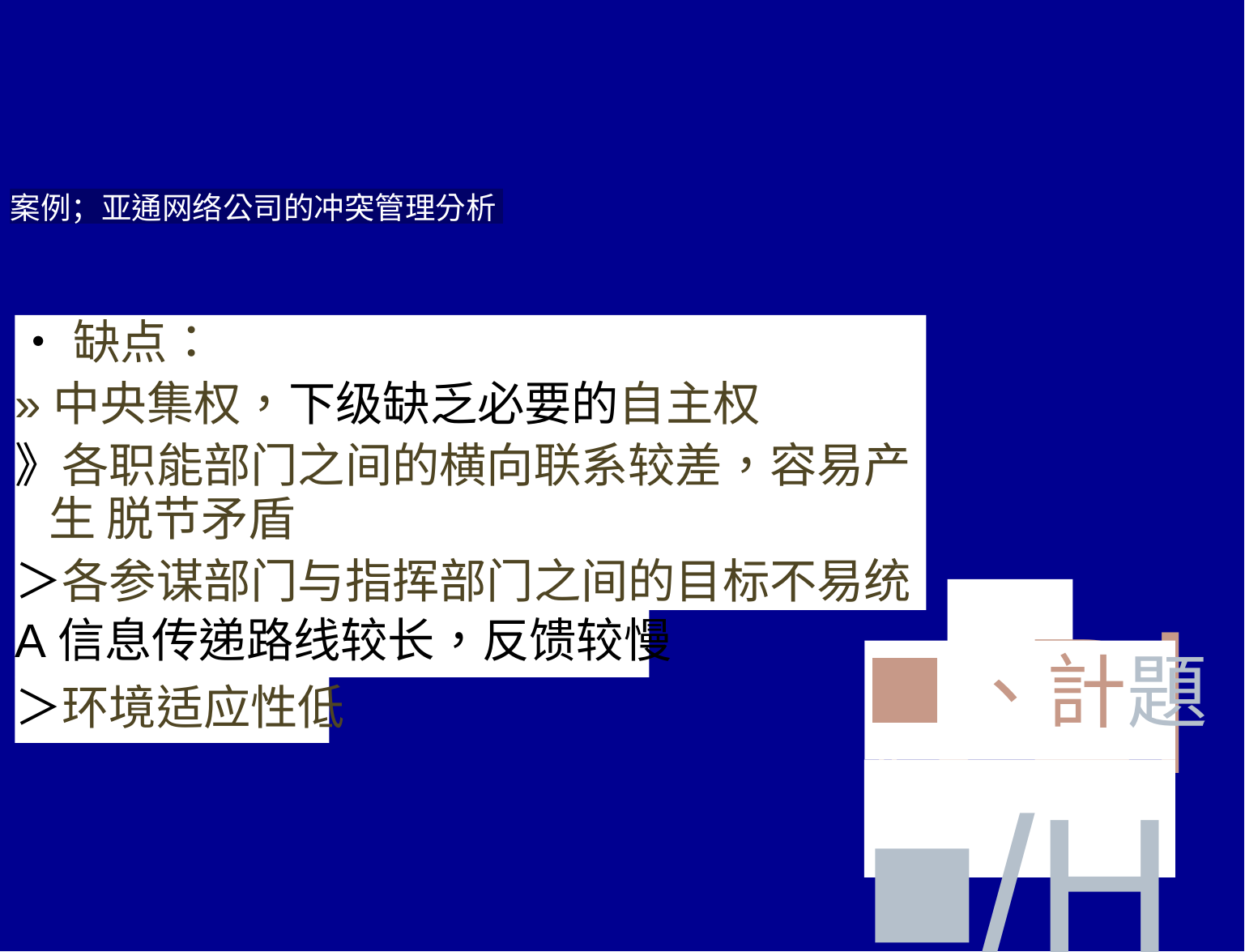

案例；亚通网络公司的冲突管理分析
•缺点：
»中央集权，下级缺乏必要的自主权
》各职能部门之间的横向联系较差，容易产生 脱节矛盾
＞各参谋部门与指挥部门之间的目标不易统一
《♦Bl
A信息传递路线较长，反馈较慢
■、計題
＞环境适应性低
■/H